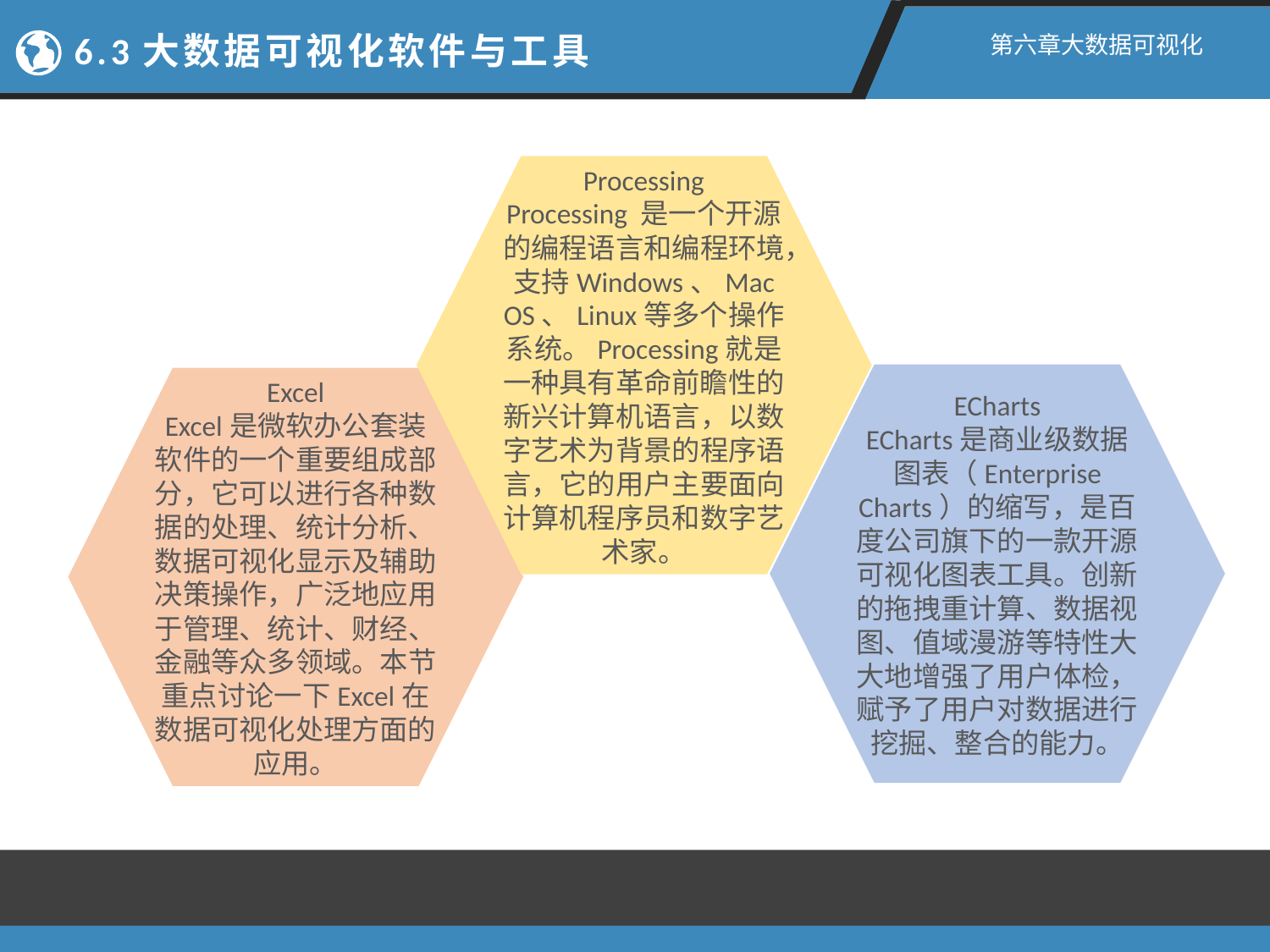

6.3大数据可视化软件与工具
第六章大数据可视化

Processing
Processing 是一个开源的编程语言和编程环境，支持Windows、Mac OS、Linux等多个操作系统。Processing就是一种具有革命前瞻性的新兴计算机语言，以数字艺术为背景的程序语言，它的用户主要面向计算机程序员和数字艺术家。

ECharts
ECharts是商业级数据图表（Enterprise Charts）的缩写，是百度公司旗下的一款开源可视化图表工具。创新的拖拽重计算、数据视图、值域漫游等特性大大地增强了用户体检，赋予了用户对数据进行挖掘、整合的能力。
Excel
Excel是微软办公套装软件的一个重要组成部分，它可以进行各种数据的处理、统计分析、数据可视化显示及辅助决策操作，广泛地应用于管理、统计、财经、金融等众多领域。本节重点讨论一下Excel在数据可视化处理方面的应用。
可视化基本
特征